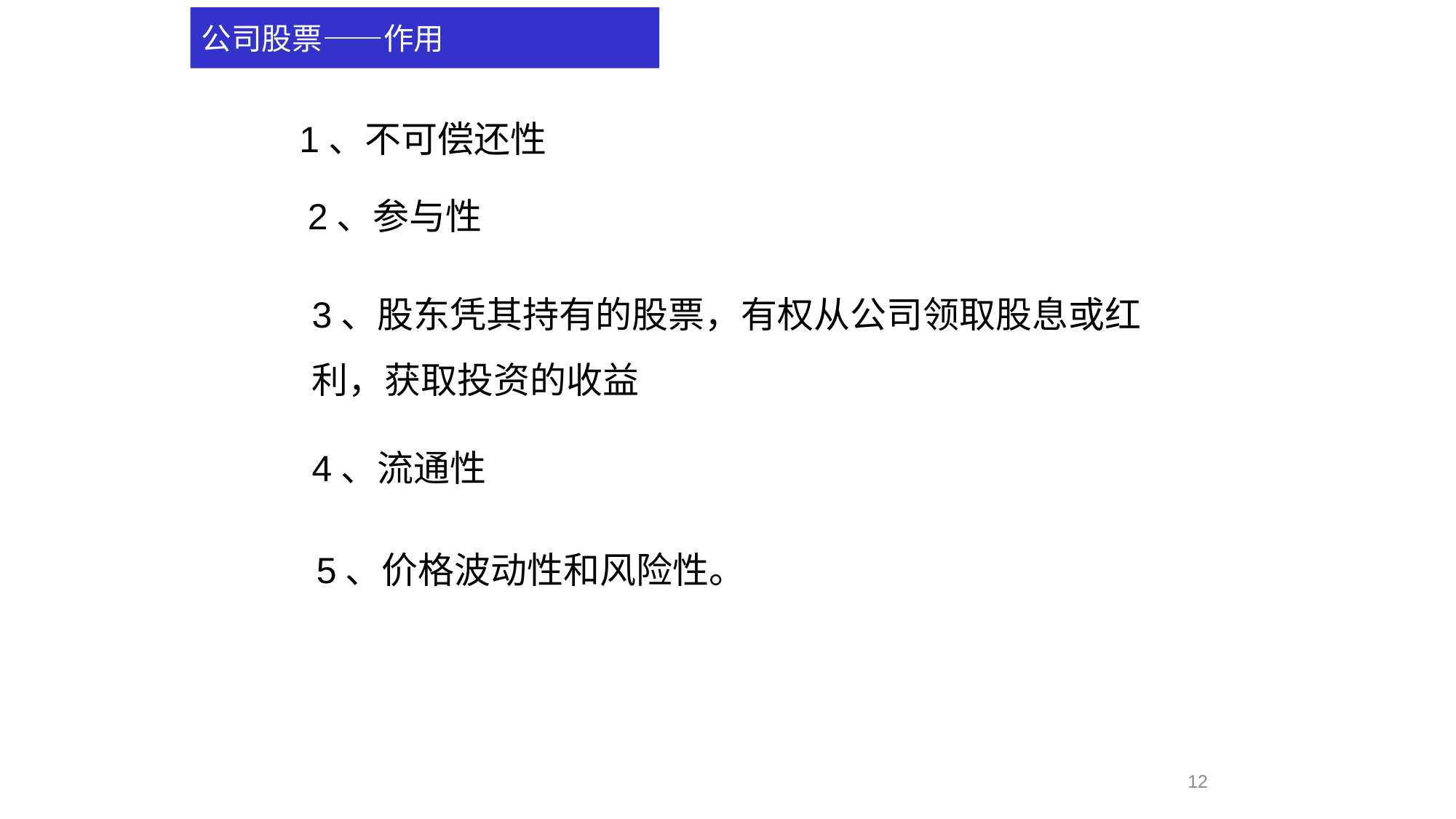

公司股票——作用
1、不可偿还性
2、参与性
3、股东凭其持有的股票，有权从公司领取股息或红利，获取投资的收益
4、流通性
5、价格波动性和风险性。
12